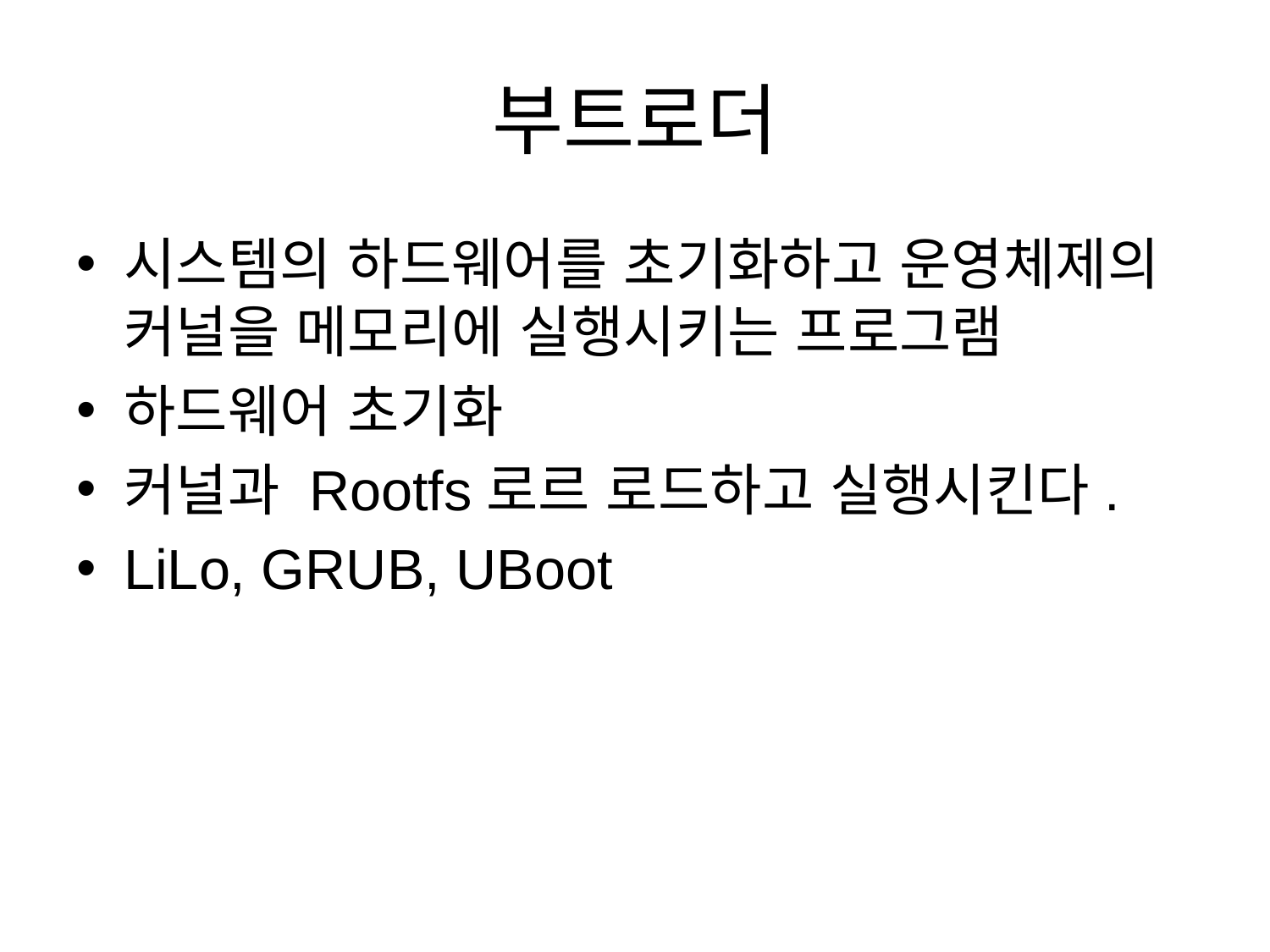

# 부트로더
시스템의 하드웨어를 초기화하고 운영체제의 커널을 메모리에 실행시키는 프로그램
하드웨어 초기화
커널과 Rootfs로르 로드하고 실행시킨다.
LiLo, GRUB, UBoot